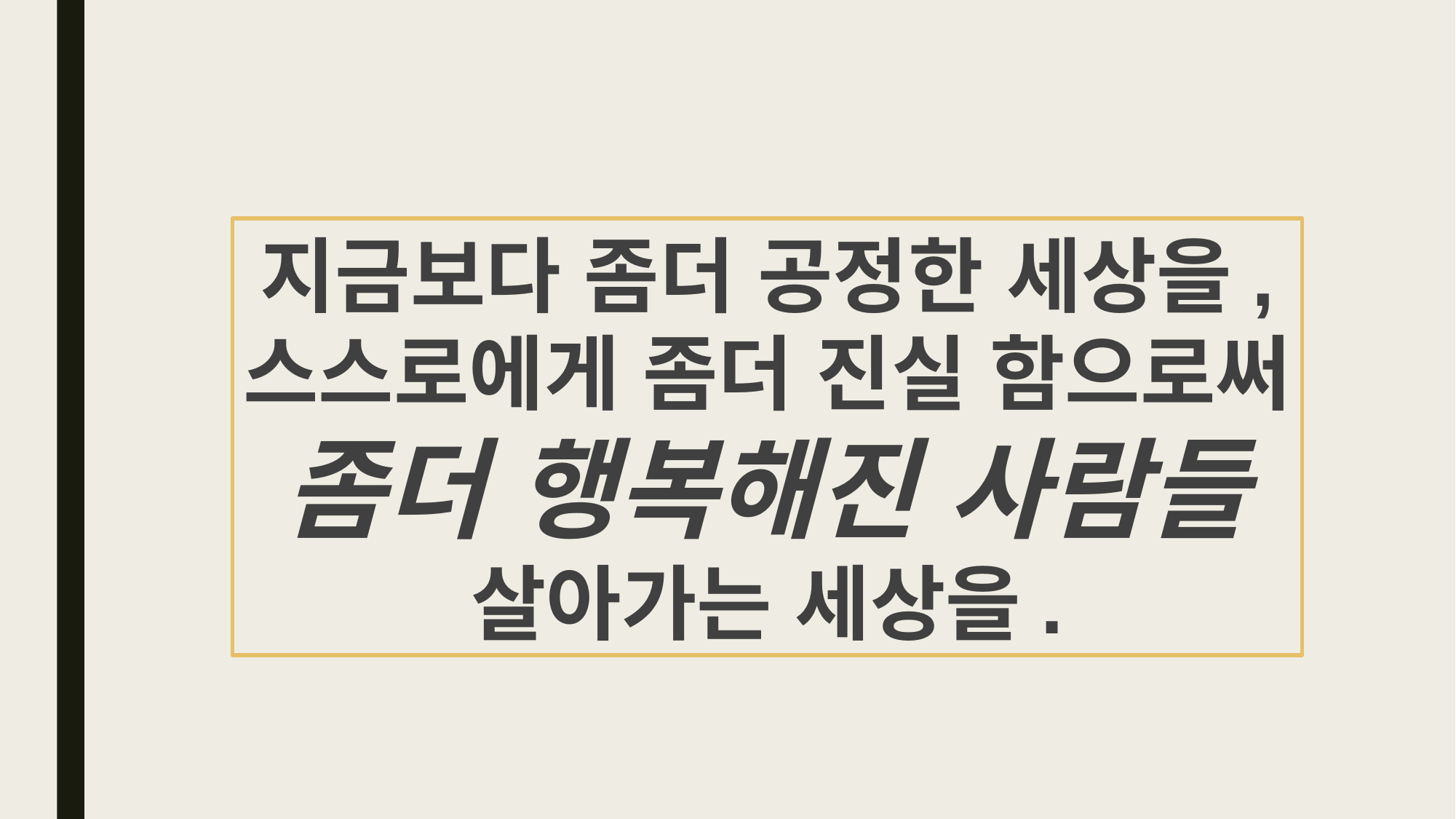

지금보다 좀더 공정한 세상을,
스스로에게 좀더 진실 함으로써
좀더 행복해진 사람들
살아가는 세상을.